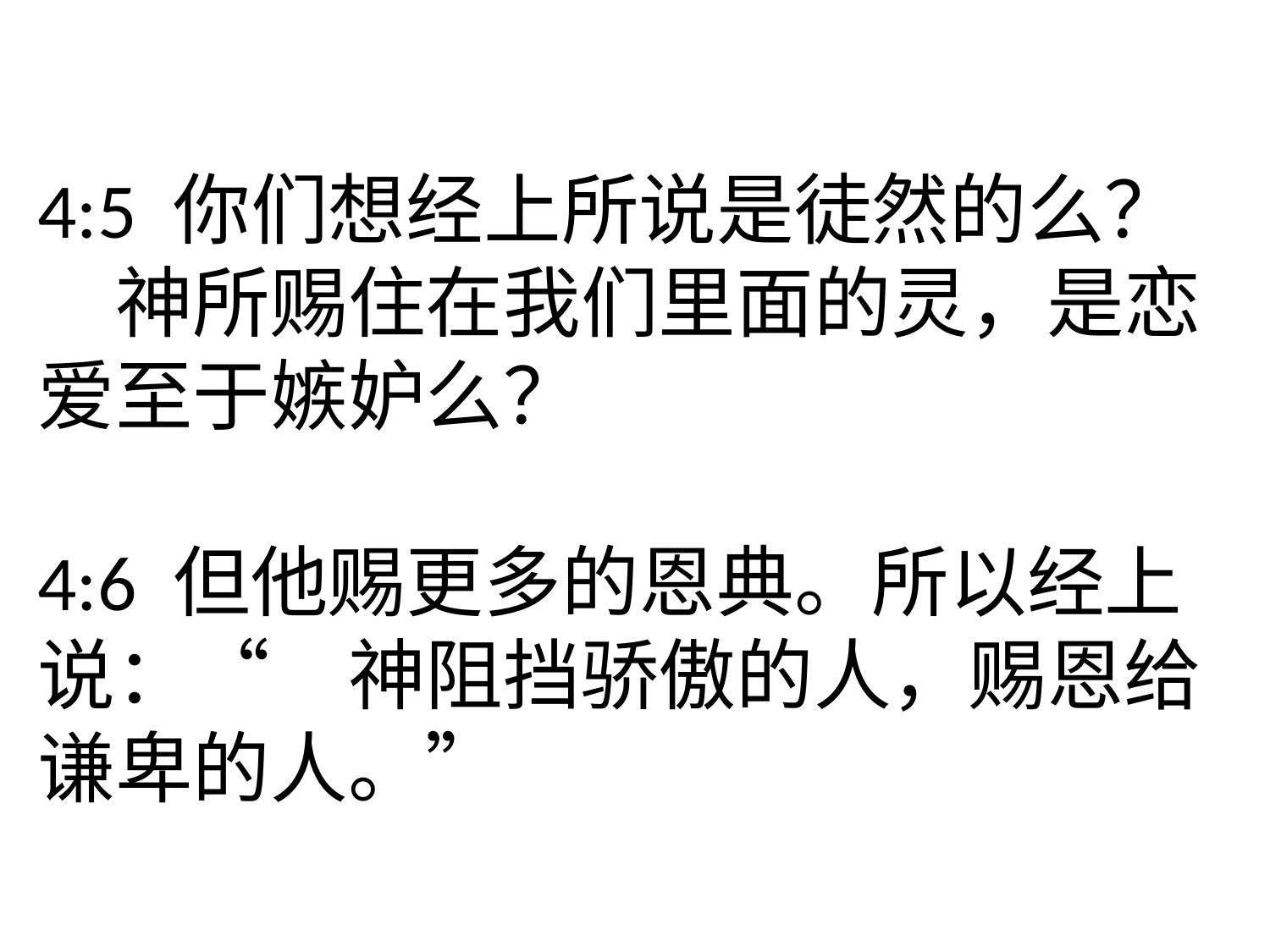

4:5 你们想经上所说是徒然的么？　神所赐住在我们里面的灵，是恋爱至于嫉妒么？

4:6 但他赐更多的恩典。所以经上说：“　神阻挡骄傲的人，赐恩给谦卑的人。”